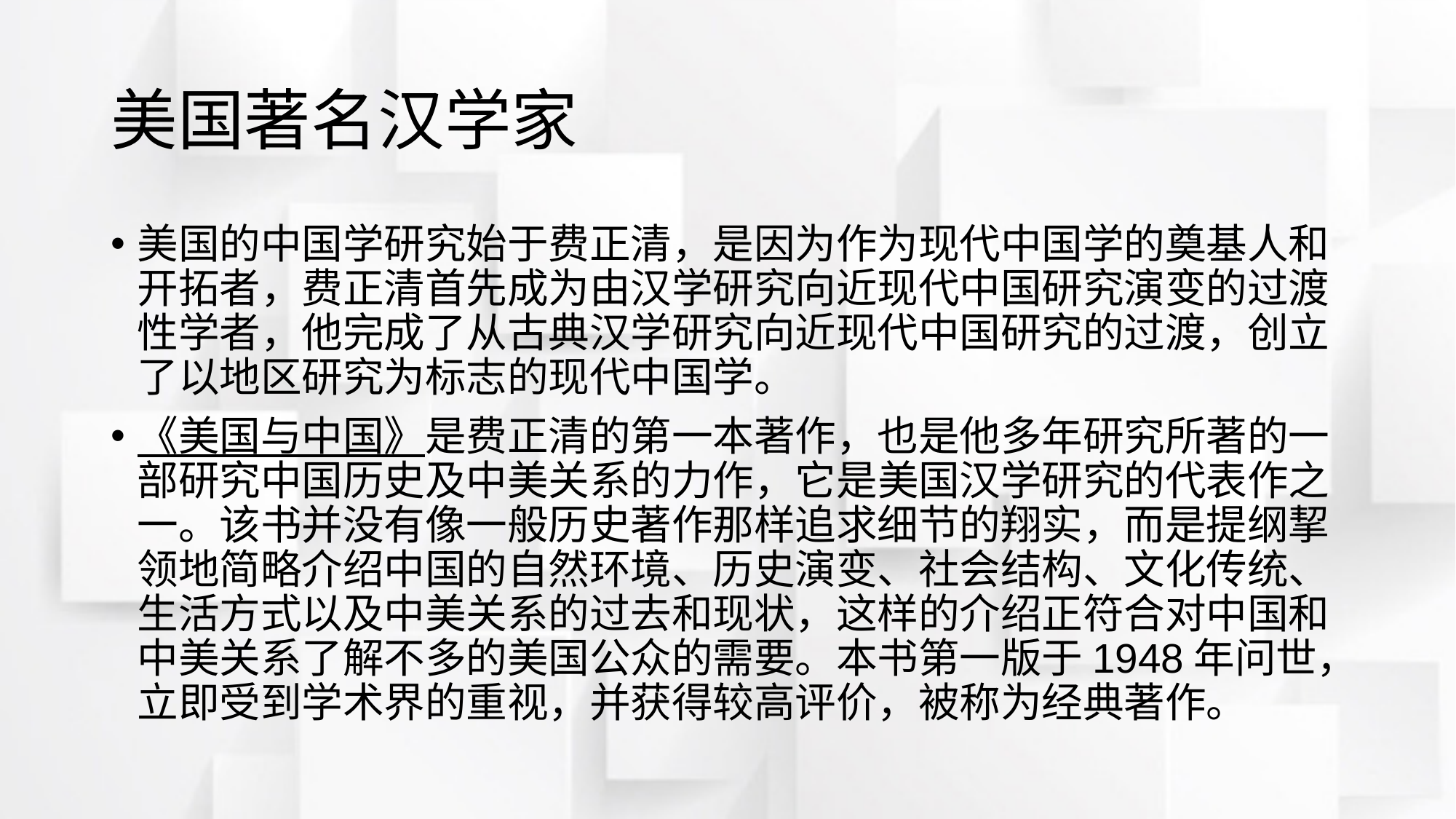

# 美国著名汉学家
美国的中国学研究始于费正清，是因为作为现代中国学的奠基人和开拓者，费正清首先成为由汉学研究向近现代中国研究演变的过渡性学者，他完成了从古典汉学研究向近现代中国研究的过渡，创立了以地区研究为标志的现代中国学。
《美国与中国》是费正清的第一本著作，也是他多年研究所著的一部研究中国历史及中美关系的力作，它是美国汉学研究的代表作之一。该书并没有像一般历史著作那样追求细节的翔实，而是提纲挈领地简略介绍中国的自然环境、历史演变、社会结构、文化传统、生活方式以及中美关系的过去和现状，这样的介绍正符合对中国和中美关系了解不多的美国公众的需要。本书第一版于1948年问世，立即受到学术界的重视，并获得较高评价，被称为经典著作。